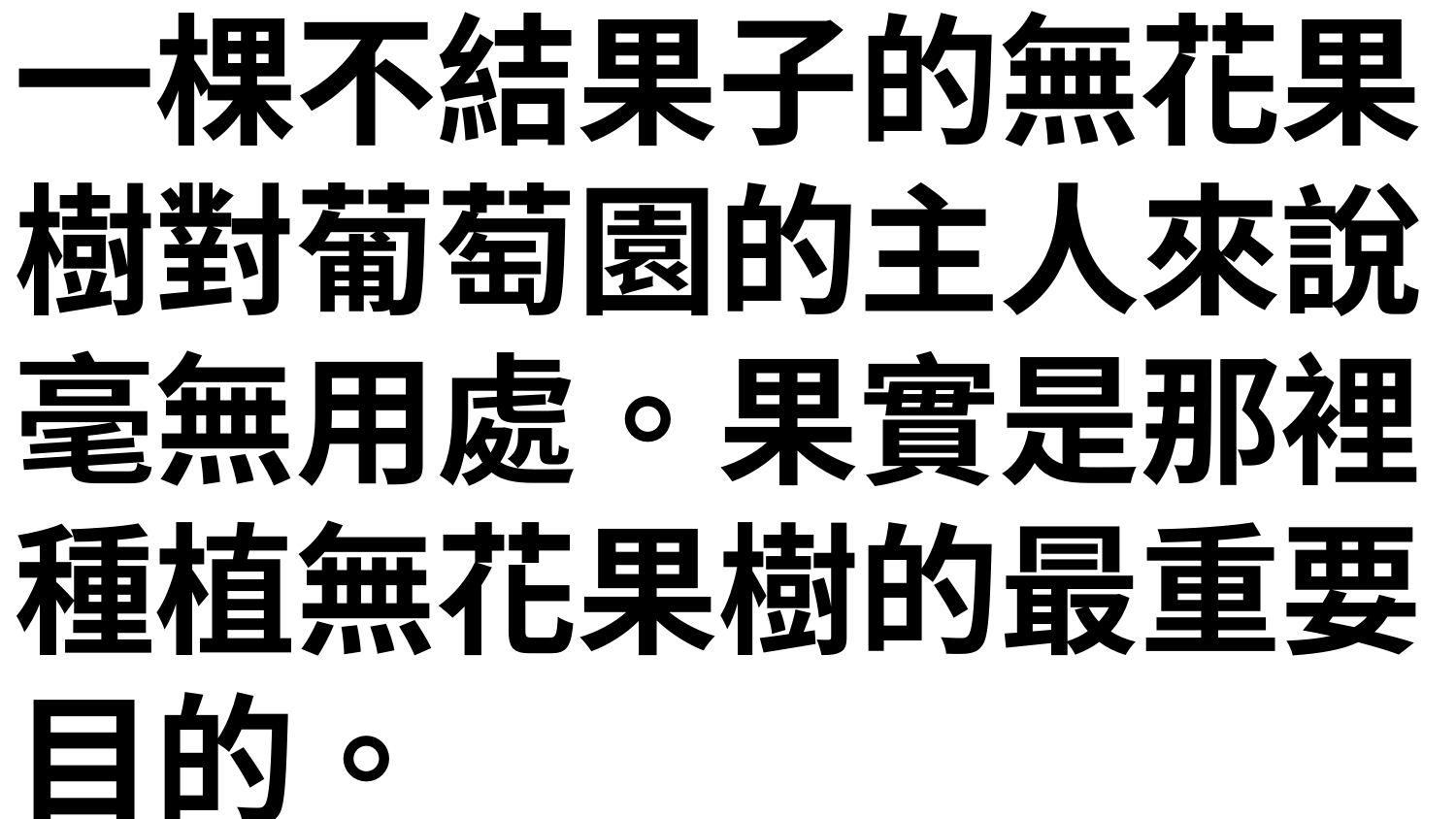

一棵不結果子的無花果樹對葡萄園的主人來說毫無用處。果實是那裡種植無花果樹的最重要目的。